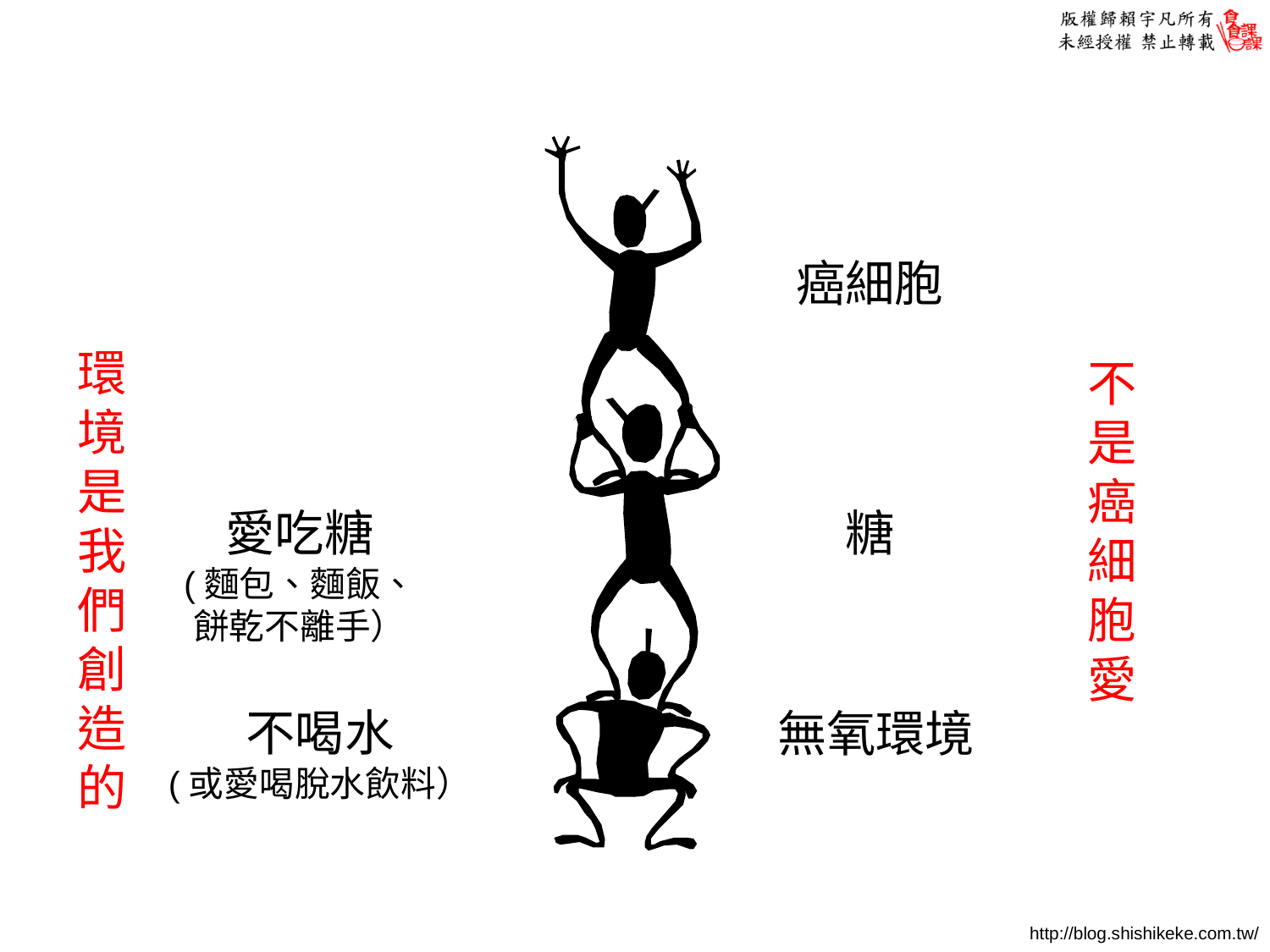

癌細胞
環境是我們創造的
不是癌細胞愛

愛吃糖
(麵包、麵飯、
餅乾不離手）
糖

不喝水
(或愛喝脫水飲料）
無氧環境